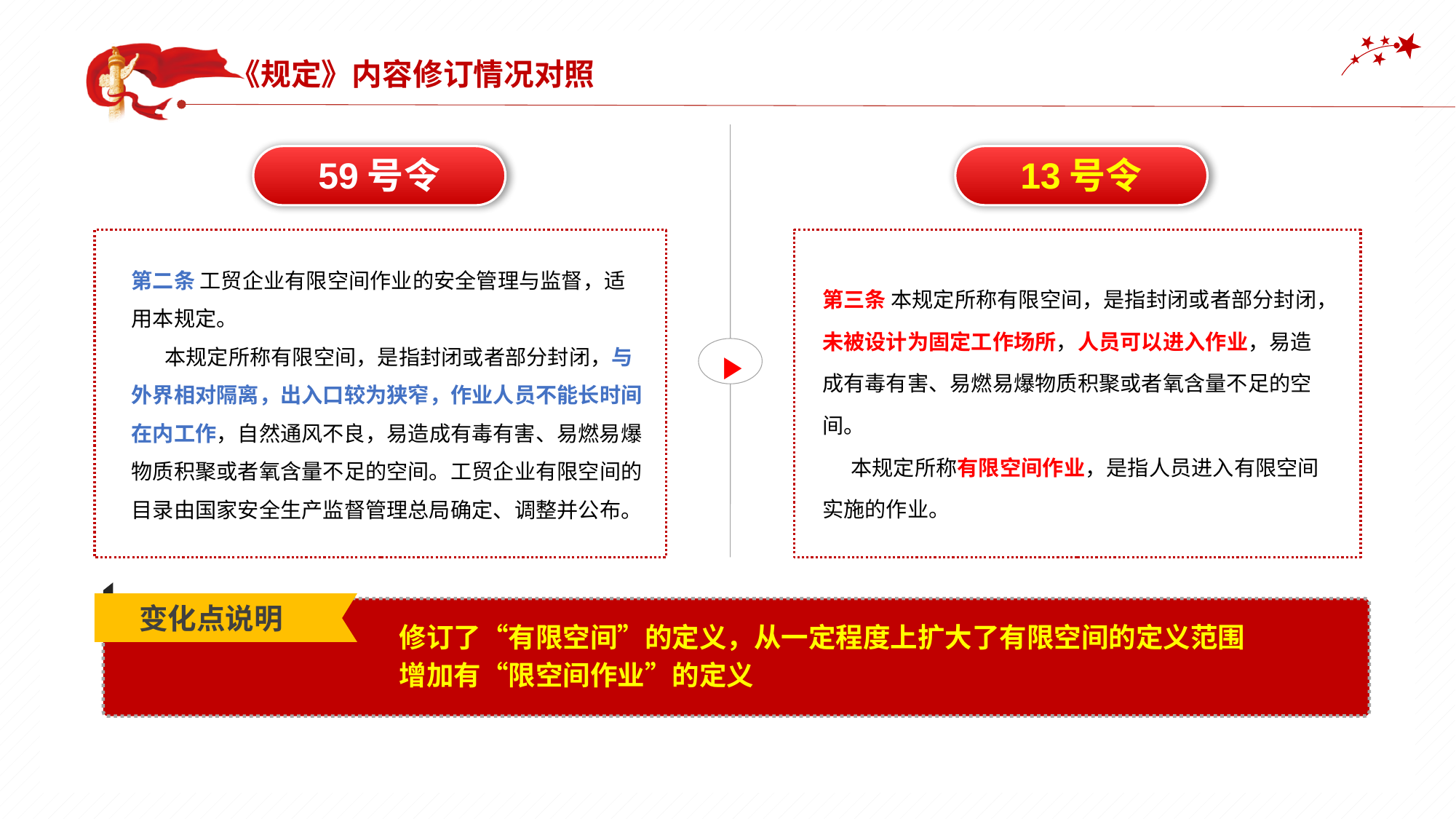

《规定》内容修订情况对照

▶

13号令

59号令

第二条 工贸企业有限空间作业的安全管理与监督，适用本规定。
      本规定所称有限空间，是指封闭或者部分封闭，与外界相对隔离，出入口较为狭窄，作业人员不能长时间在内工作，自然通风不良，易造成有毒有害、易燃易爆物质积聚或者氧含量不足的空间。工贸企业有限空间的目录由国家安全生产监督管理总局确定、调整并公布。
第三条 本规定所称有限空间，是指封闭或者部分封闭，未被设计为固定工作场所，人员可以进入作业，易造成有毒有害、易燃易爆物质积聚或者氧含量不足的空间。
     本规定所称有限空间作业，是指人员进入有限空间实施的作业。

变化点说明

修订了“有限空间”的定义，从一定程度上扩大了有限空间的定义范围
增加有“限空间作业”的定义